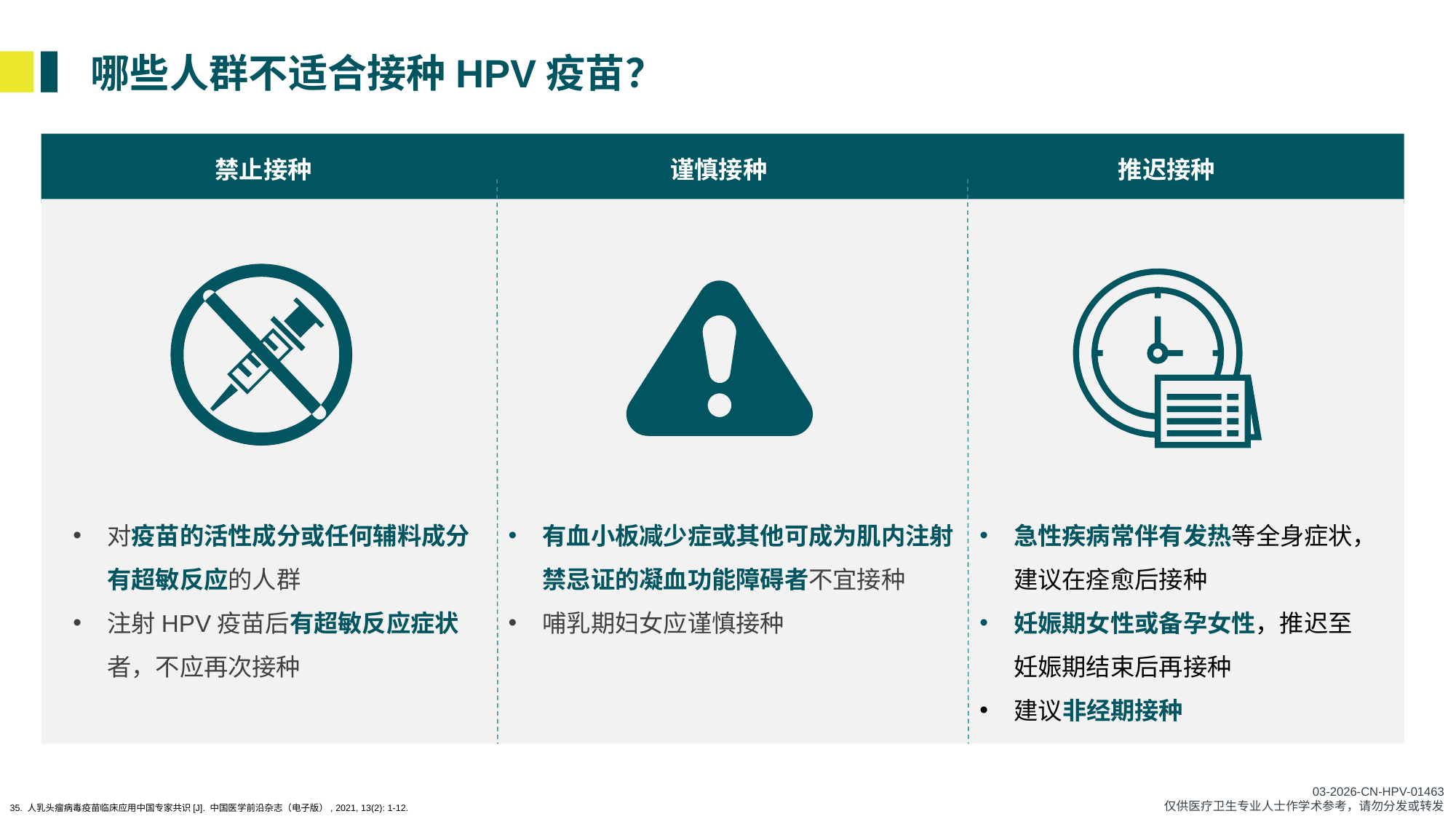

哪些人群不适合接种HPV疫苗？

禁止接种
谨慎接种
推迟接种

对疫苗的活性成分或任何辅料成分有超敏反应的人群
注射HPV疫苗后有超敏反应症状者，不应再次接种
有血小板减少症或其他可成为肌内注射禁忌证的凝血功能障碍者不宜接种
哺乳期妇女应谨慎接种
急性疾病常伴有发热等全身症状，建议在痊愈后接种
妊娠期女性或备孕女性，推迟至妊娠期结束后再接种
建议非经期接种
35. 人乳头瘤病毒疫苗临床应用中国专家共识[J]. 中国医学前沿杂志（电子版）, 2021, 13(2): 1-12.